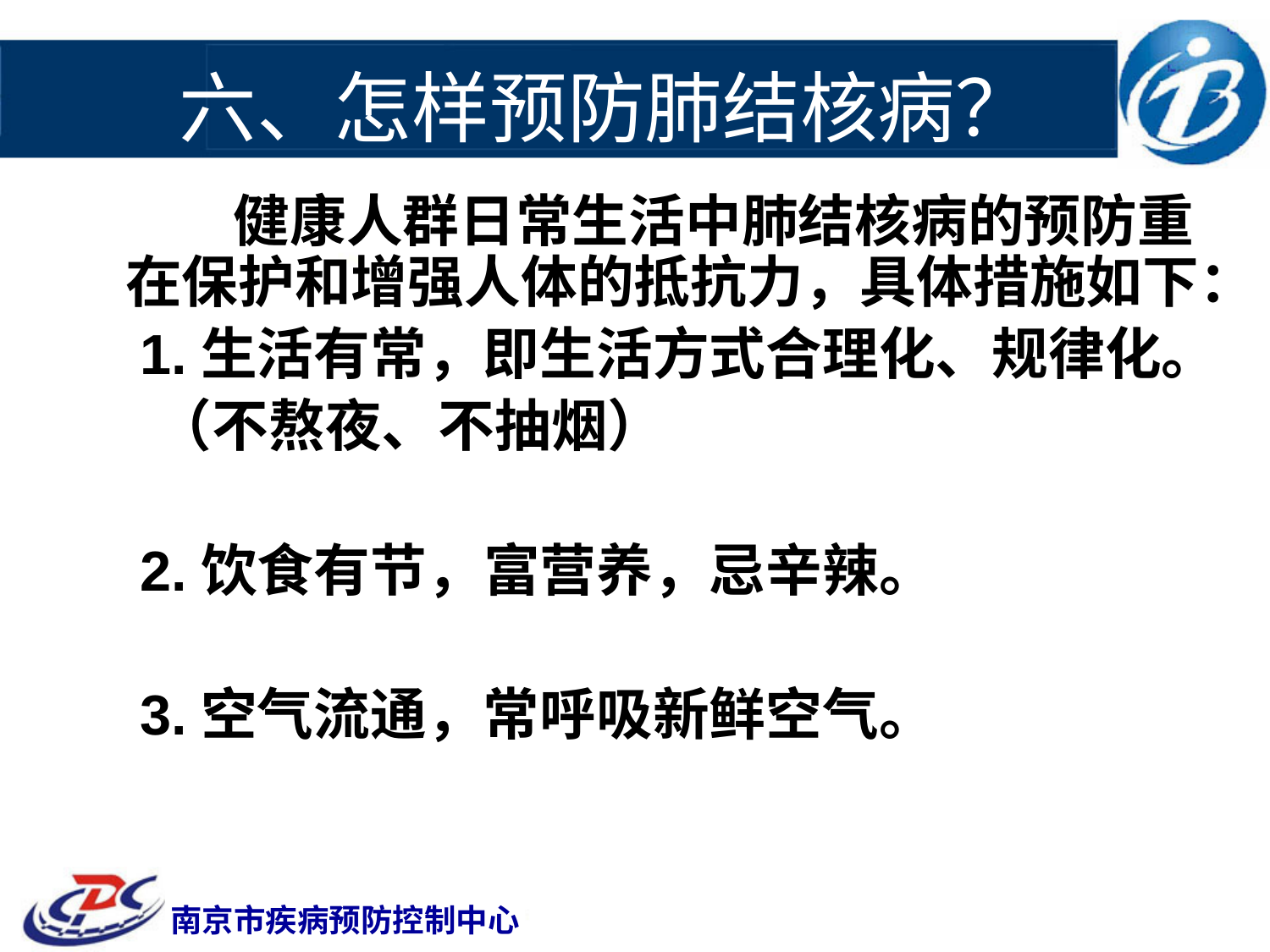

# 六、怎样预防肺结核病？
           健康人群日常生活中肺结核病的预防重在保护和增强人体的抵抗力，具体措施如下：
    1.生活有常，即生活方式合理化、规律化。
     （不熬夜、不抽烟）

    2.饮食有节，富营养，忌辛辣。

    3.空气流通，常呼吸新鲜空气。